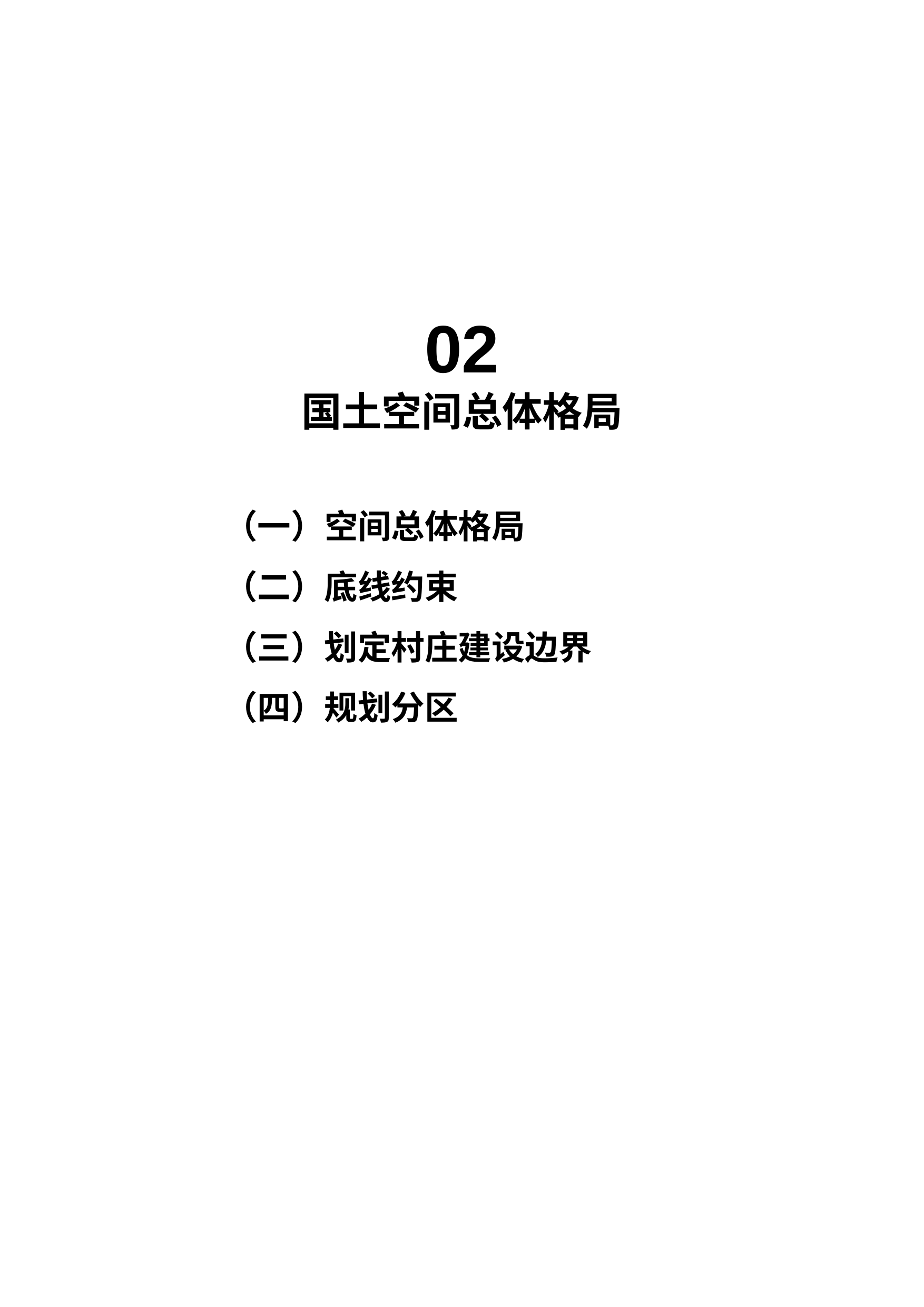

02
国土空间总体格局
（一）空间总体格局
（二）底线约束
（三）划定村庄建设边界
（四）规划分区